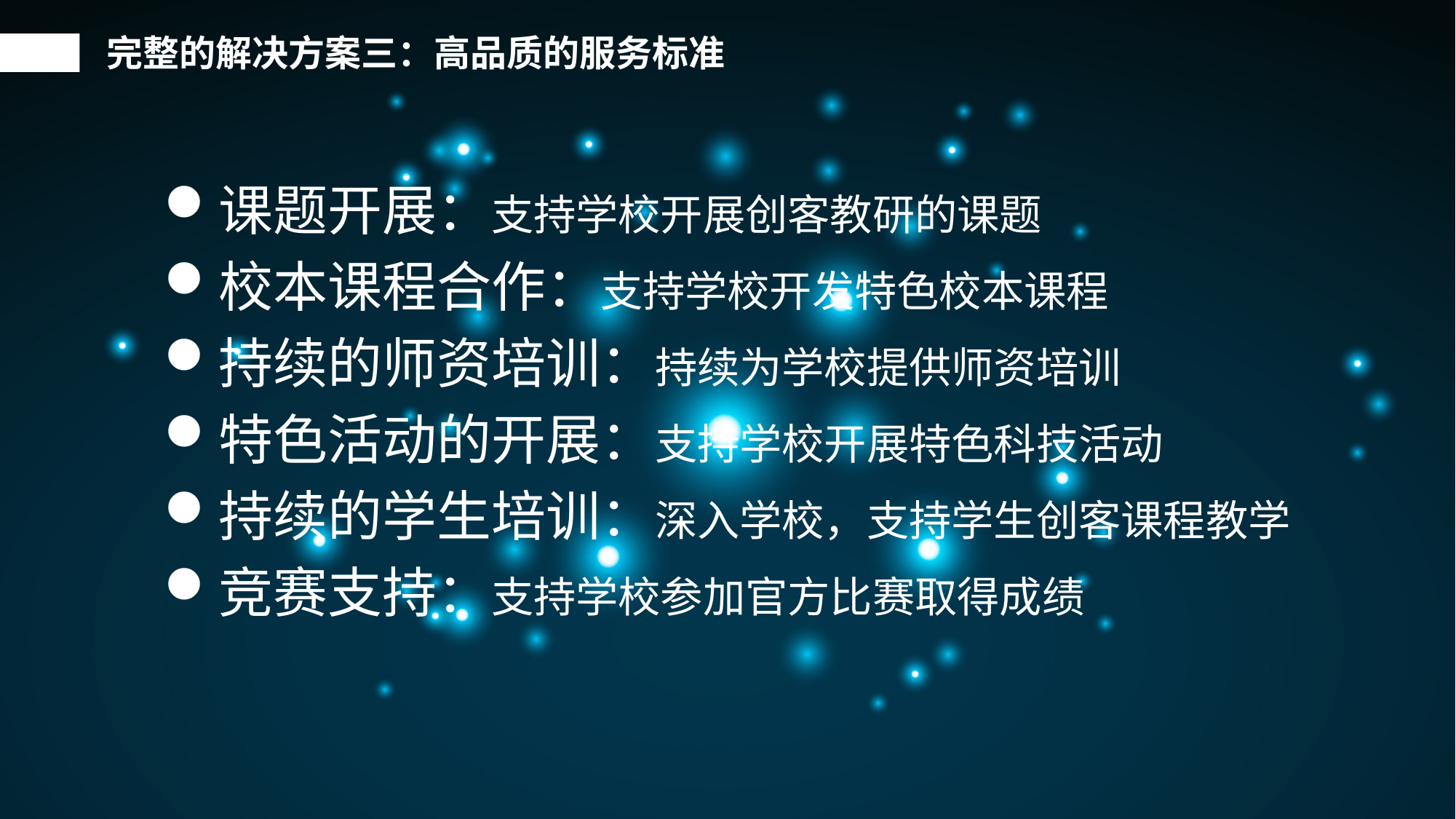

完整的解决方案三：高品质的服务标准

课题开展：支持学校开展创客教研的课题
校本课程合作：支持学校开发特色校本课程
持续的师资培训：持续为学校提供师资培训
特色活动的开展：支持学校开展特色科技活动
持续的学生培训：深入学校，支持学生创客课程教学
竞赛支持：支持学校参加官方比赛取得成绩